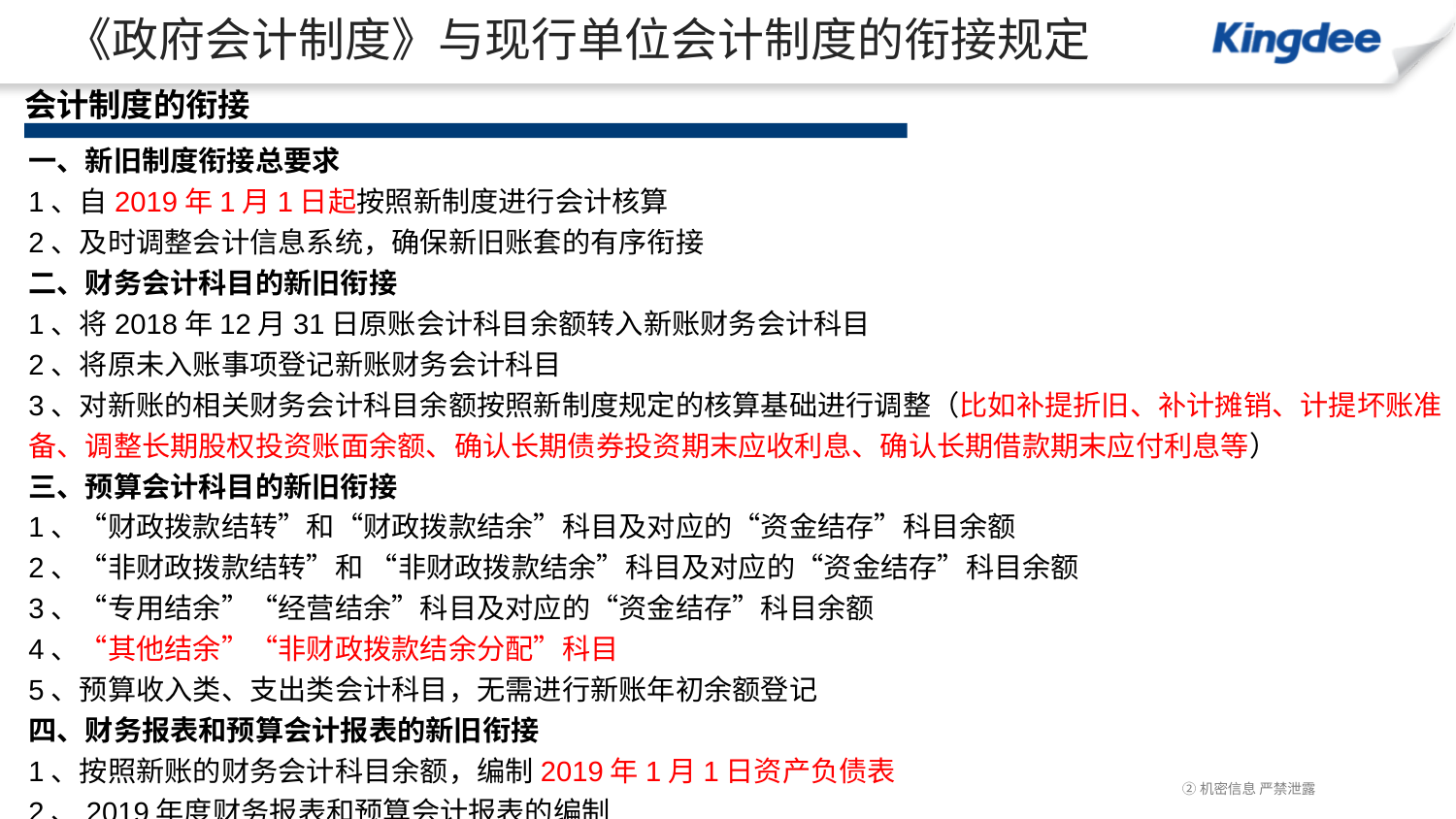

# 《政府会计制度》与现行单位会计制度的衔接规定
会计制度的衔接

一、新旧制度衔接总要求
1、自2019年1月1日起按照新制度进行会计核算
2、及时调整会计信息系统，确保新旧账套的有序衔接
二、财务会计科目的新旧衔接
1、将2018年12月31日原账会计科目余额转入新账财务会计科目
2、将原未入账事项登记新账财务会计科目
3、对新账的相关财务会计科目余额按照新制度规定的核算基础进行调整（比如补提折旧、补计摊销、计提坏账准备、调整长期股权投资账面余额、确认长期债券投资期末应收利息、确认长期借款期末应付利息等）
三、预算会计科目的新旧衔接
1、“财政拨款结转”和“财政拨款结余”科目及对应的“资金结存”科目余额
2、“非财政拨款结转”和 “非财政拨款结余”科目及对应的“资金结存”科目余额
3、“专用结余”“经营结余”科目及对应的“资金结存”科目余额
4、“其他结余”“非财政拨款结余分配”科目
5、预算收入类、支出类会计科目，无需进行新账年初余额登记
四、财务报表和预算会计报表的新旧衔接
1、按照新账的财务会计科目余额，编制2019年1月1日资产负债表
2、2019年度财务报表和预算会计报表的编制